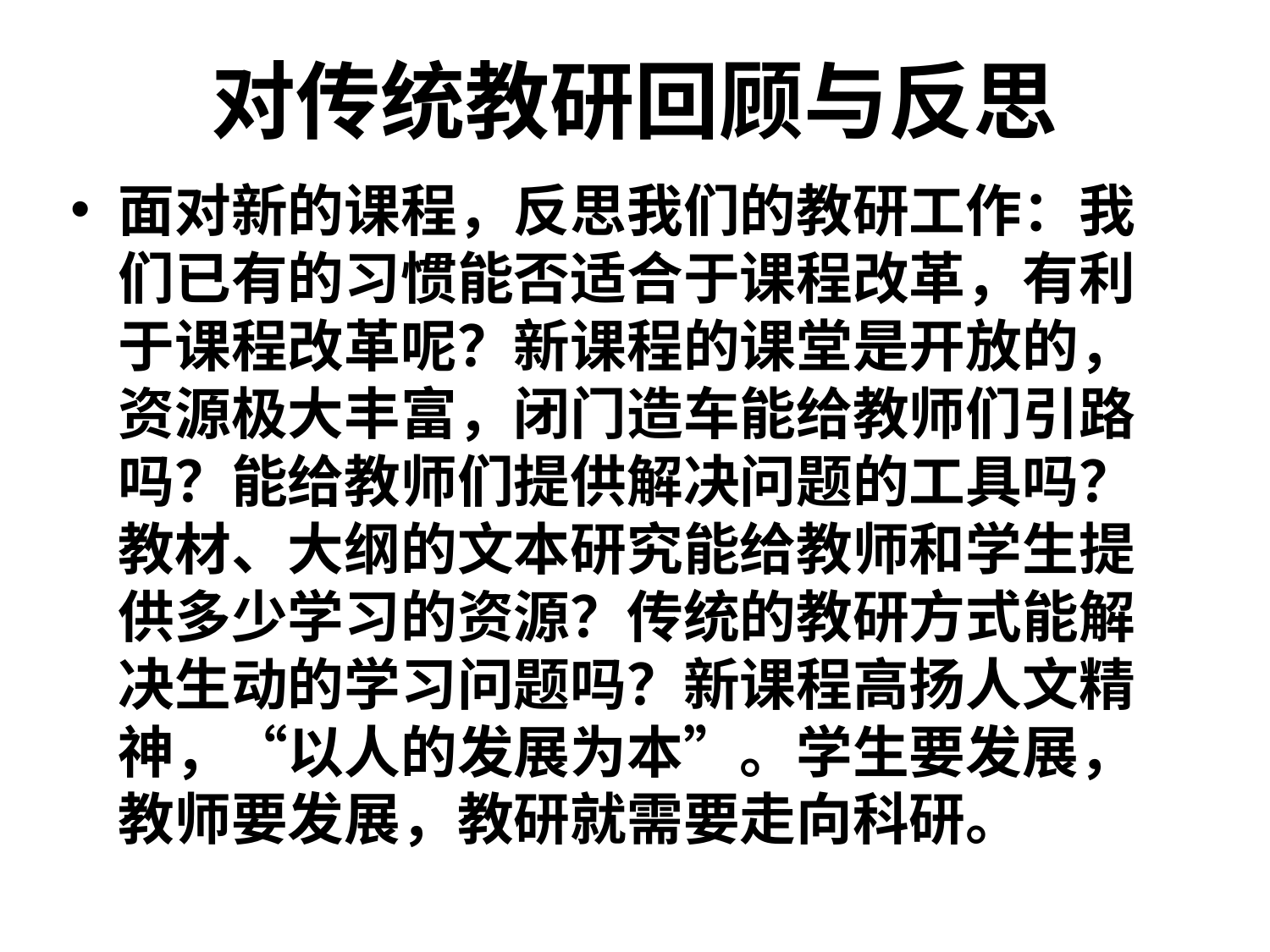

# 对传统教研回顾与反思
面对新的课程，反思我们的教研工作：我们已有的习惯能否适合于课程改革，有利于课程改革呢？新课程的课堂是开放的，资源极大丰富，闭门造车能给教师们引路吗？能给教师们提供解决问题的工具吗？教材、大纲的文本研究能给教师和学生提供多少学习的资源？传统的教研方式能解决生动的学习问题吗？新课程高扬人文精神，“以人的发展为本”。学生要发展，教师要发展，教研就需要走向科研。
3